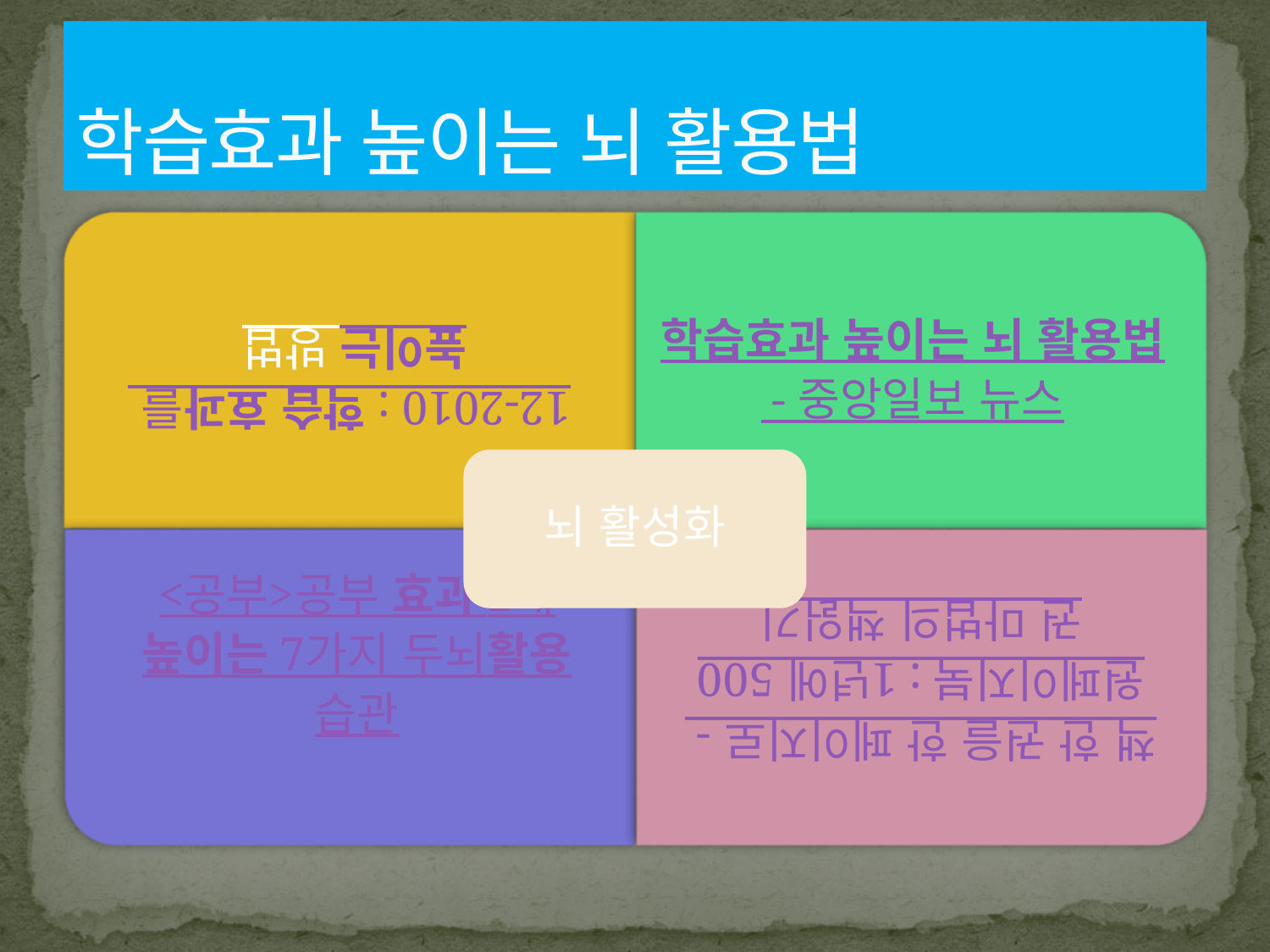

# 학습효과 높이는 뇌 활용법
12-2010 : 학습 효과를 높이는 방법
학습효과 높이는 뇌 활용법 - 중앙일보 뉴스
<공부>공부 효과 2배높이는 7가지 두뇌활용습관

책 한 권을 한 페이지로 - 원페이지북 : 1년에 500권 마법의 책읽기
뇌 활성화